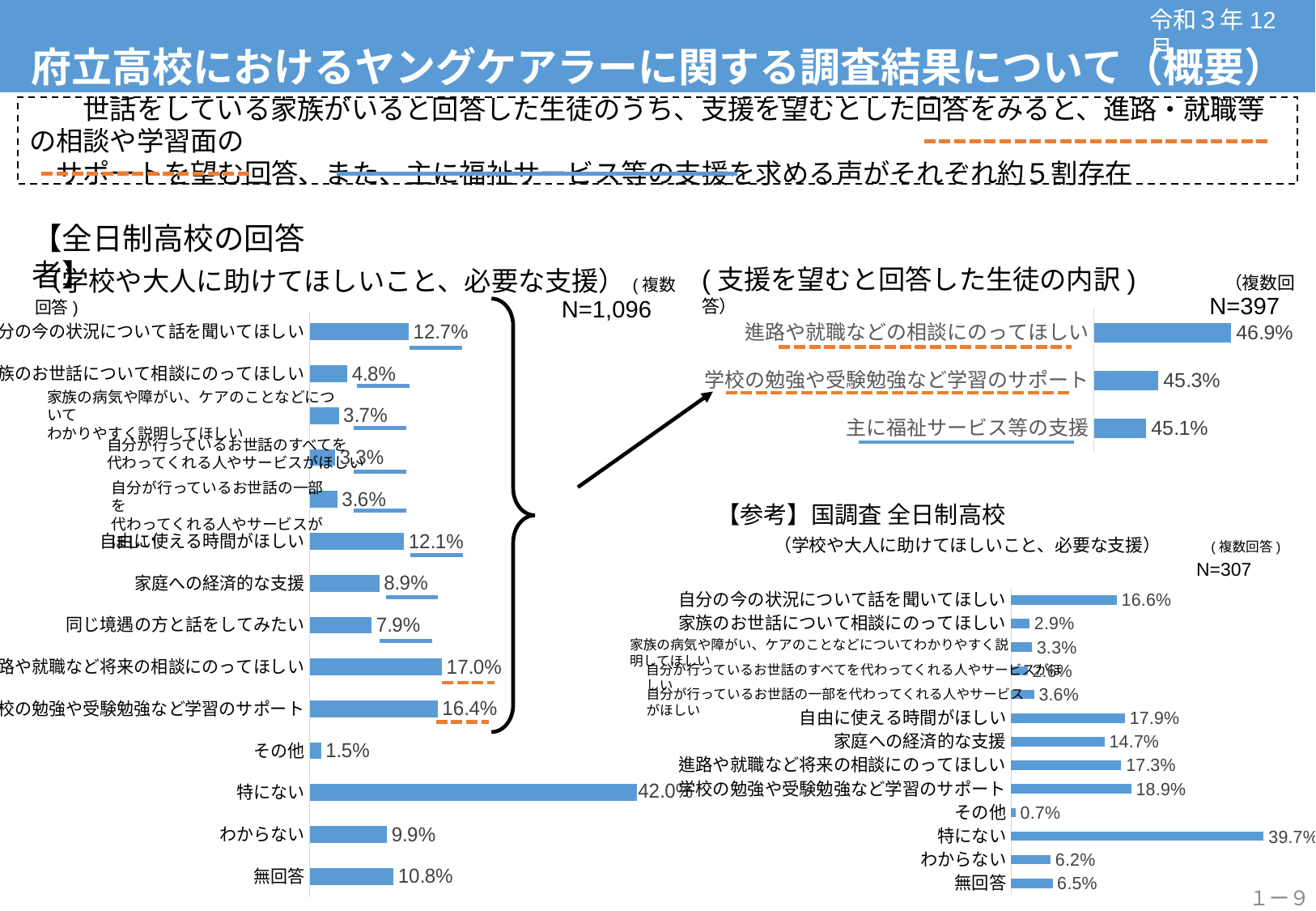

令和３年12月
府立高校におけるヤングケアラーに関する調査結果について（概要）
　　世話をしている家族がいると回答した生徒のうち、支援を望むとした回答をみると、進路・就職等の相談や学習面の
　サポートを望む回答、また、主に福祉サービス等の支援を求める声がそれぞれ約５割存在
【全日制高校の回答者】
（学校や大人に助けてほしいこと、必要な支援）(複数回答)
N=1,096

### Chart

| Category | 系列 1 |
|---|---|
| 無回答 | 0.10766423357664233 |
| わからない | 0.09945255474452555 |
| 特にない | 0.4197080291970803 |
| その他 | 0.014598540145985401 |
| 学校の勉強や受験勉強など学習のサポート | 0.16423357664233576 |
| 進路や就職など将来の相談にのってほしい | 0.16970802919708028 |
| 同じ境遇の方と話をしてみたい | 0.07937956204379562 |
| 家庭への経済的な支援 | 0.08941605839416059 |
| 自由に使える時間がほしい | 0.121 |
|  | 0.035583941605839414 |
|  | 0.032846715328467155 |
|  | 0.037408759124087594 |
| 家族のお世話について相談にのってほしい | 0.048357664233576646 |
| 自分の今の状況について話を聞いてほしい | 0.127 |
家族の病気や障がい、ケアのことなどについて
わかりやすく説明してほしい
自分が行っているお世話のすべてを
代わってくれる人やサービスがほしい
自分が行っているお世話の一部を
代わってくれる人やサービスがほしい
(支援を望むと回答した生徒の内訳)           （複数回答）
N=397

### Chart

| Category | 系列 1 |
|---|---|
| 主に福祉サービス等の支援 | 0.4508816120906801 |
| 学校の勉強や受験勉強など学習のサポート | 0.4534005037783375 |
| 進路や就職などの相談にのってほしい | 0.46851385390428213 |
【参考】国調査 全日制高校
（学校や大人に助けてほしいこと、必要な支援）            (複数回答)

### Chart

| Category | 系列 1 |
|---|---|
| 無回答 | 0.065 |
| わからない | 0.062 |
| 特にない | 0.397 |
| その他 | 0.007 |
| 学校の勉強や受験勉強など学習のサポート | 0.189 |
| 進路や就職など将来の相談にのってほしい | 0.173 |
| 家庭への経済的な支援 | 0.147 |
| 自由に使える時間がほしい | 0.179 |
|  | 0.036 |
|  | 0.026 |
|  | 0.033 |
| 家族のお世話について相談にのってほしい | 0.029 |
| 自分の今の状況について話を聞いてほしい | 0.166 |
家族の病気や障がい、ケアのことなどについてわかりやすく説明してほしい
自分が行っているお世話のすべてを代わってくれる人やサービスがほしい
自分が行っているお世話の一部を代わってくれる人やサービスがほしい
N=307
１ー９